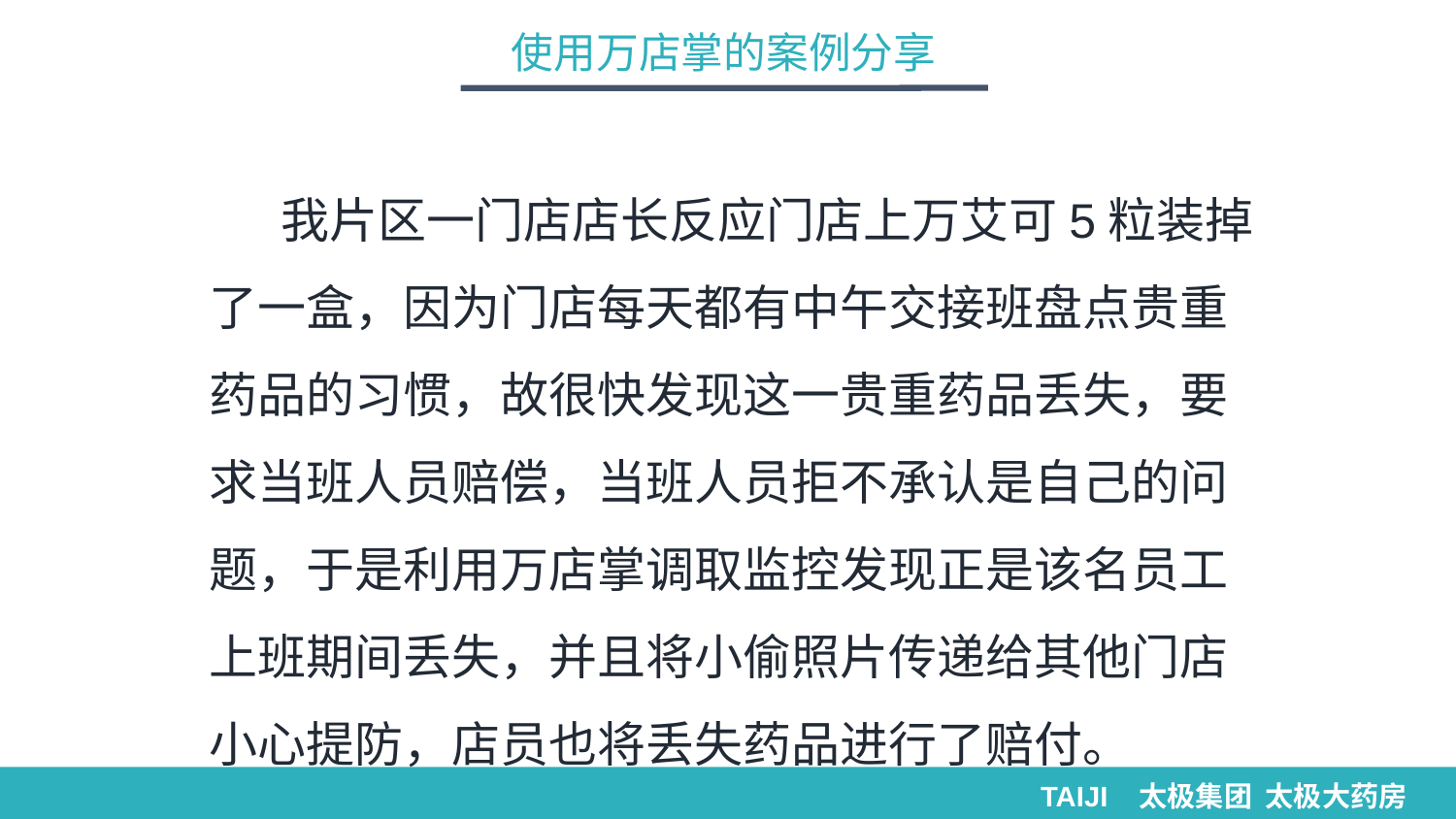

使用万店掌的案例分享
我片区一门店店长反应门店上万艾可5粒装掉了一盒，因为门店每天都有中午交接班盘点贵重药品的习惯，故很快发现这一贵重药品丢失，要求当班人员赔偿，当班人员拒不承认是自己的问题，于是利用万店掌调取监控发现正是该名员工上班期间丢失，并且将小偷照片传递给其他门店小心提防，店员也将丢失药品进行了赔付。

TAIJI   太极集团  太极大药房